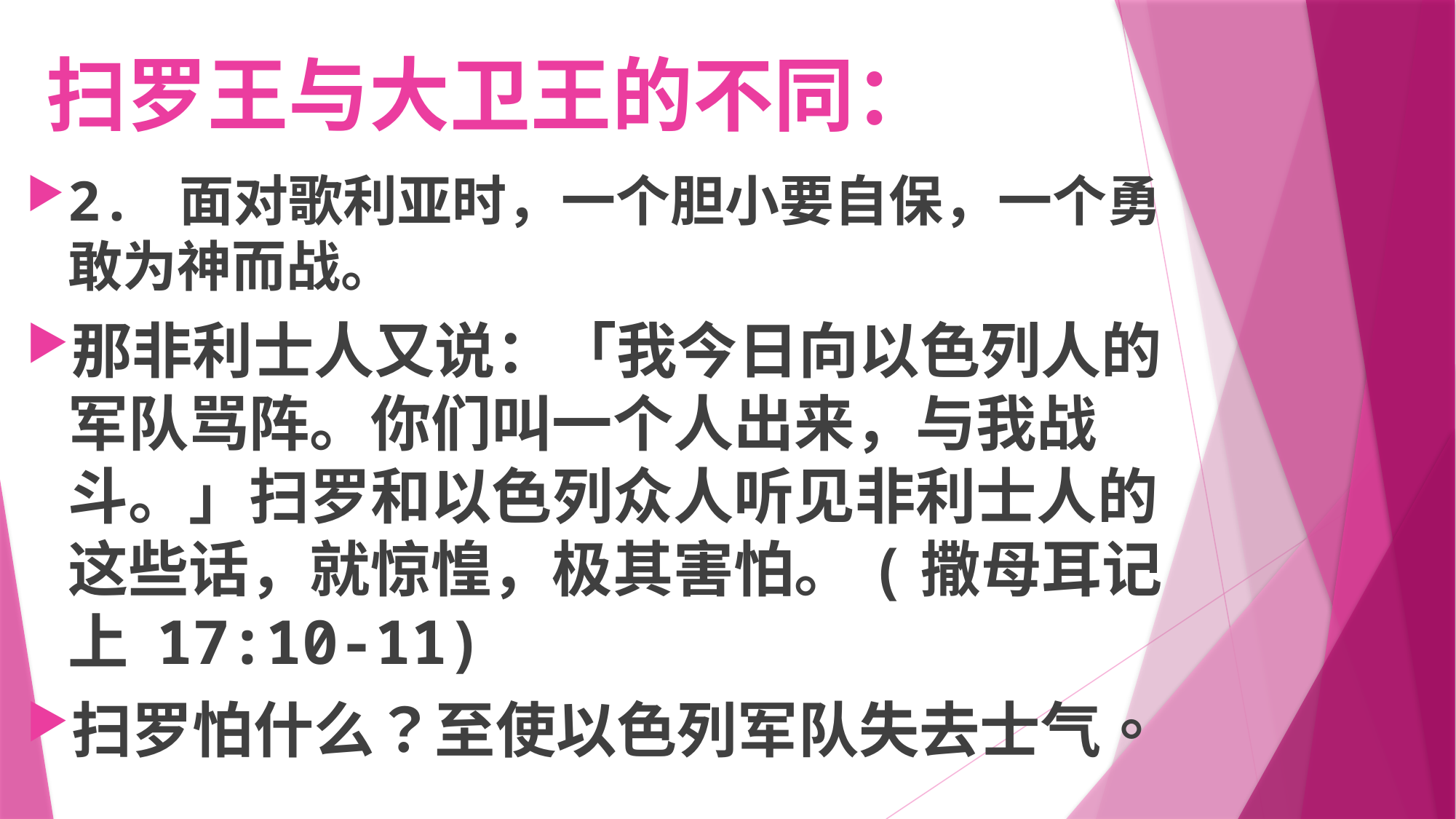

# 扫罗王与大卫王的不同：
2. 面对歌利亚时，一个胆小要自保，一个勇敢为神而战。
那非利士人又说：「我今日向以色列人的军队骂阵。你们叫一个人出来，与我战斗。」扫罗和以色列众人听见非利士人的这些话，就惊惶，极其害怕。(撒母耳记上 17:10-11)
扫罗怕什么？至使以色列军队失去士气。